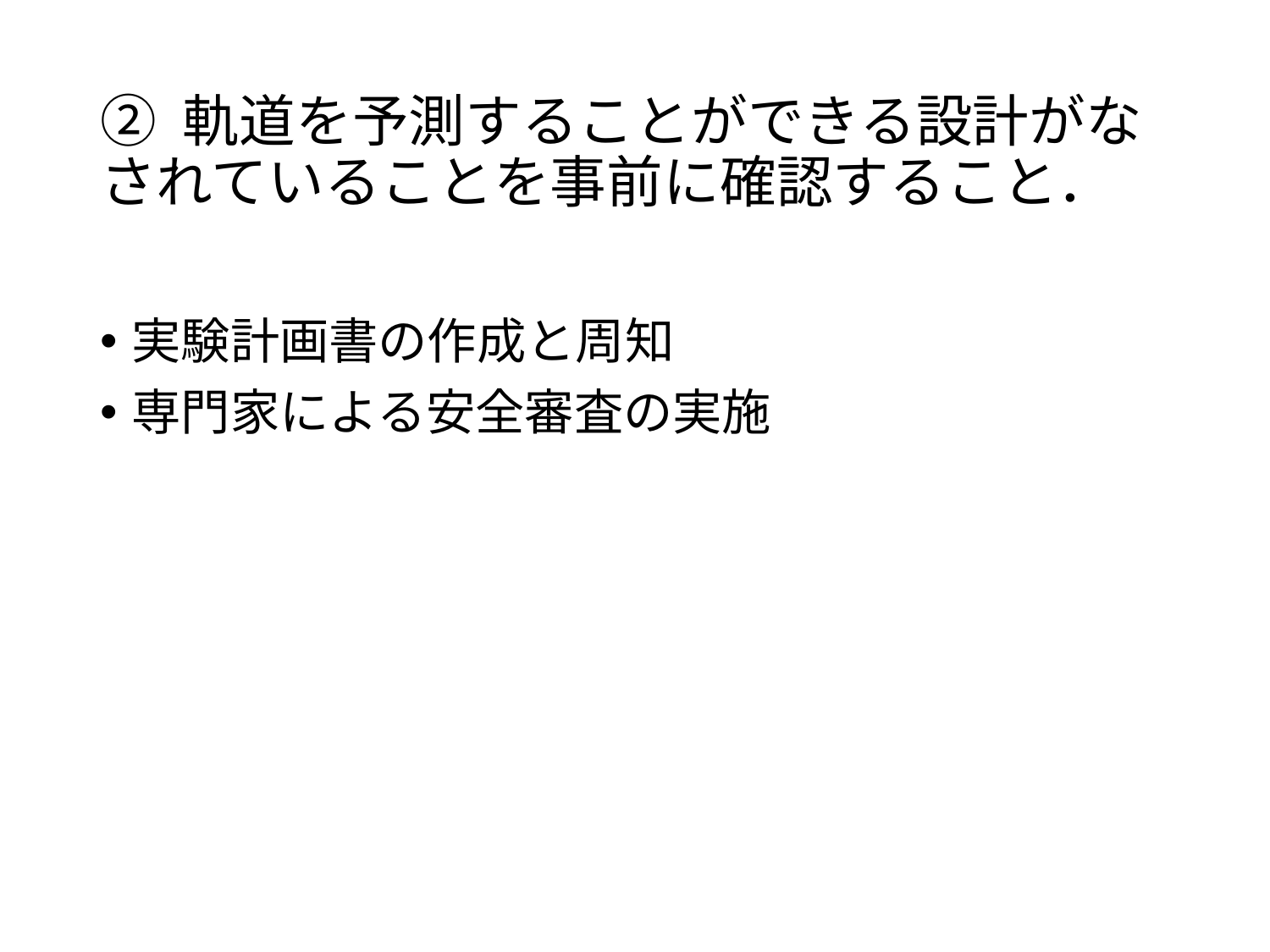

# ② 軌道を予測することができる設計がなされていることを事前に確認すること．
実験計画書の作成と周知
専門家による安全審査の実施